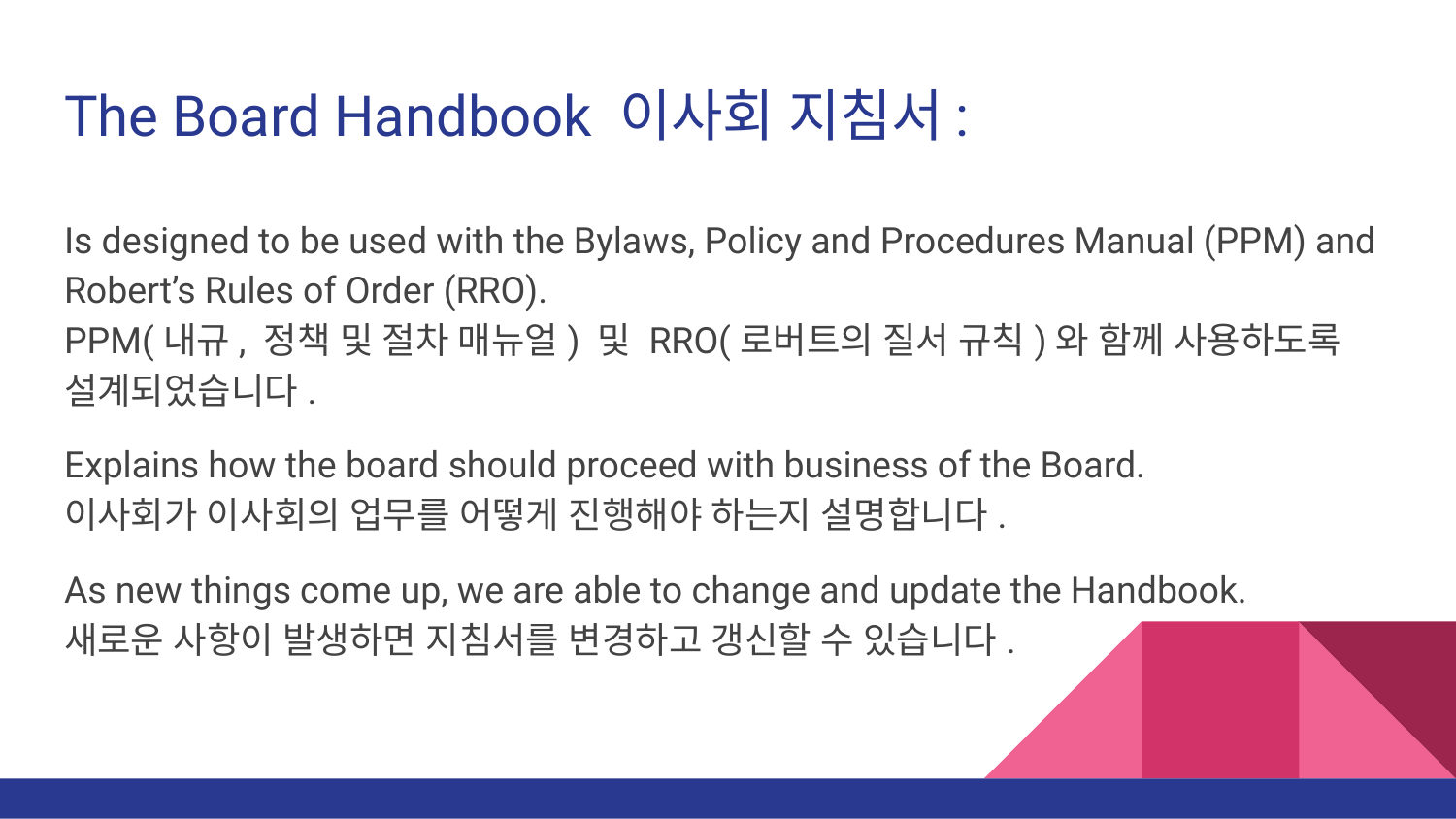

# The Board Handbook 이사회 지침서:
Is designed to be used with the Bylaws, Policy and Procedures Manual (PPM) and Robert’s Rules of Order (RRO).
PPM(내규, 정책 및 절차 매뉴얼) 및 RRO(로버트의 질서 규칙)와 함께 사용하도록 설계되었습니다.
Explains how the board should proceed with business of the Board.
이사회가 이사회의 업무를 어떻게 진행해야 하는지 설명합니다.
As new things come up, we are able to change and update the Handbook.
새로운 사항이 발생하면 지침서를 변경하고 갱신할 수 있습니다.